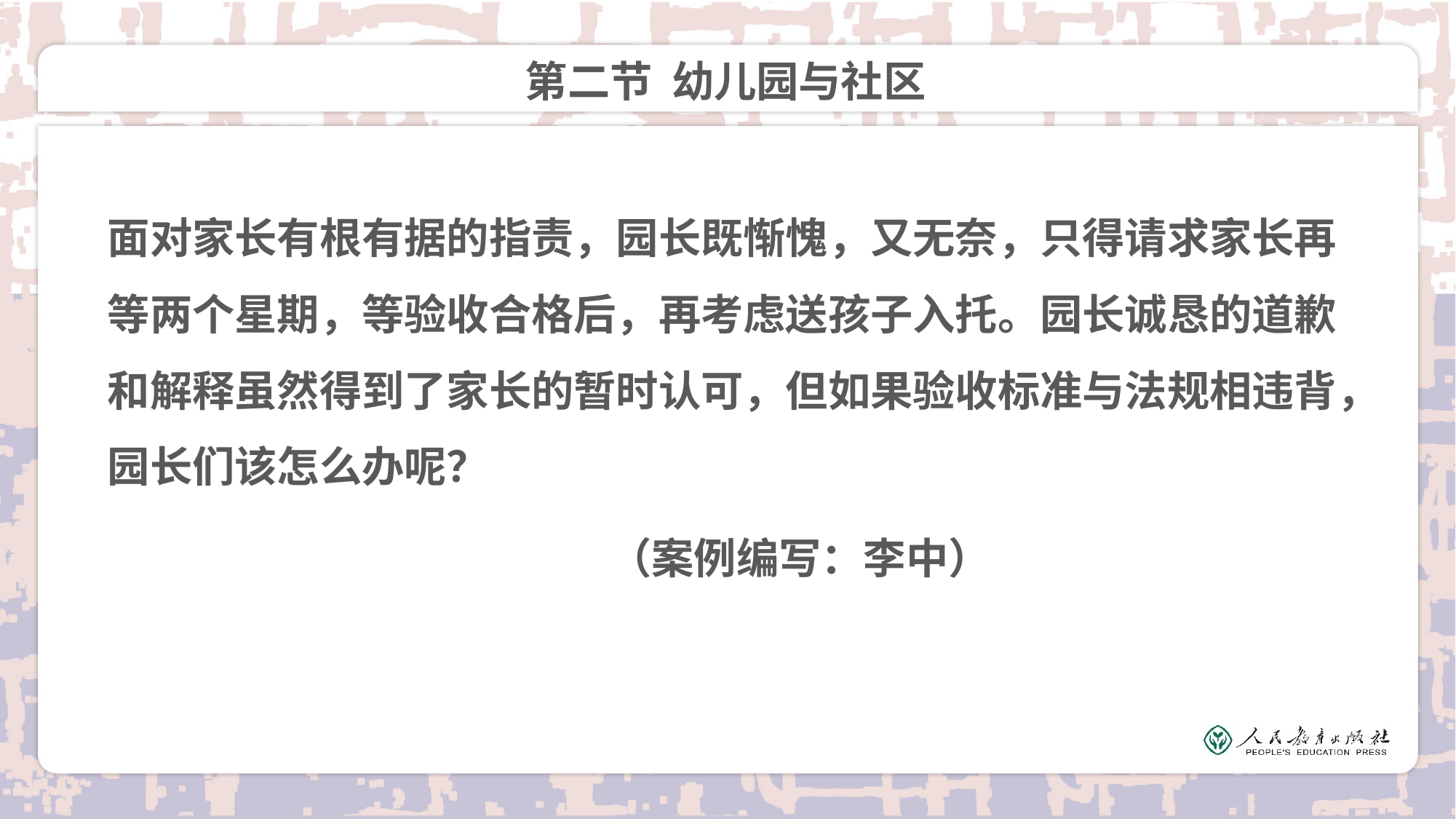

# 第二节  幼儿园与社区
面对家长有根有据的指责，园长既惭愧，又无奈，只得请求家长再等两个星期，等验收合格后，再考虑送孩子入托。园长诚恳的道歉和解释虽然得到了家长的暂时认可，但如果验收标准与法规相违背，园长们该怎么办呢？
                                                   （案例编写：李中）